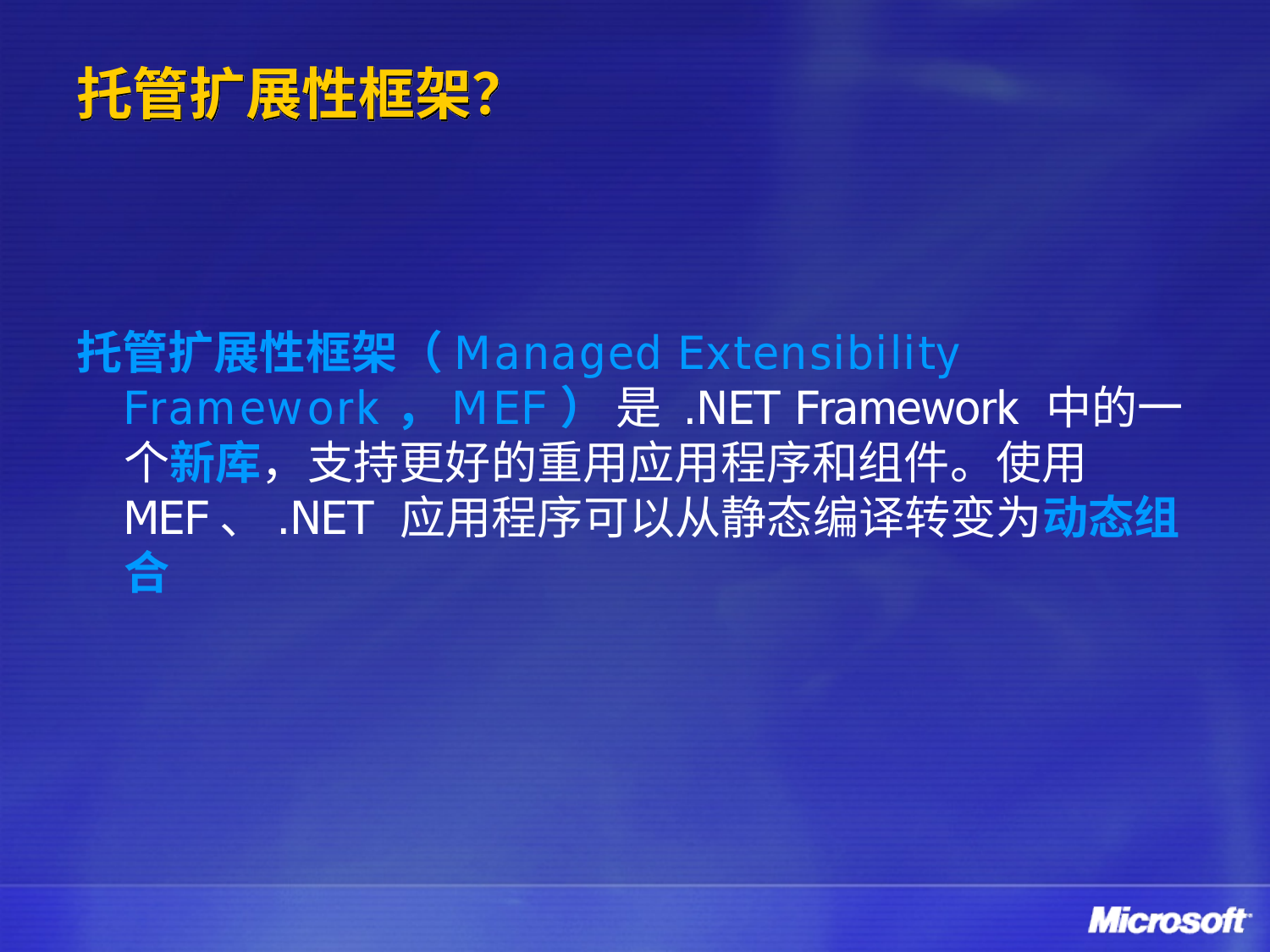

# 托管扩展性框架？
托管扩展性框架（Managed Extensibility Framework，MEF） 是 .NET Framework 中的一个新库，支持更好的重用应用程序和组件。使用 MEF、.NET 应用程序可以从静态编译转变为动态组合